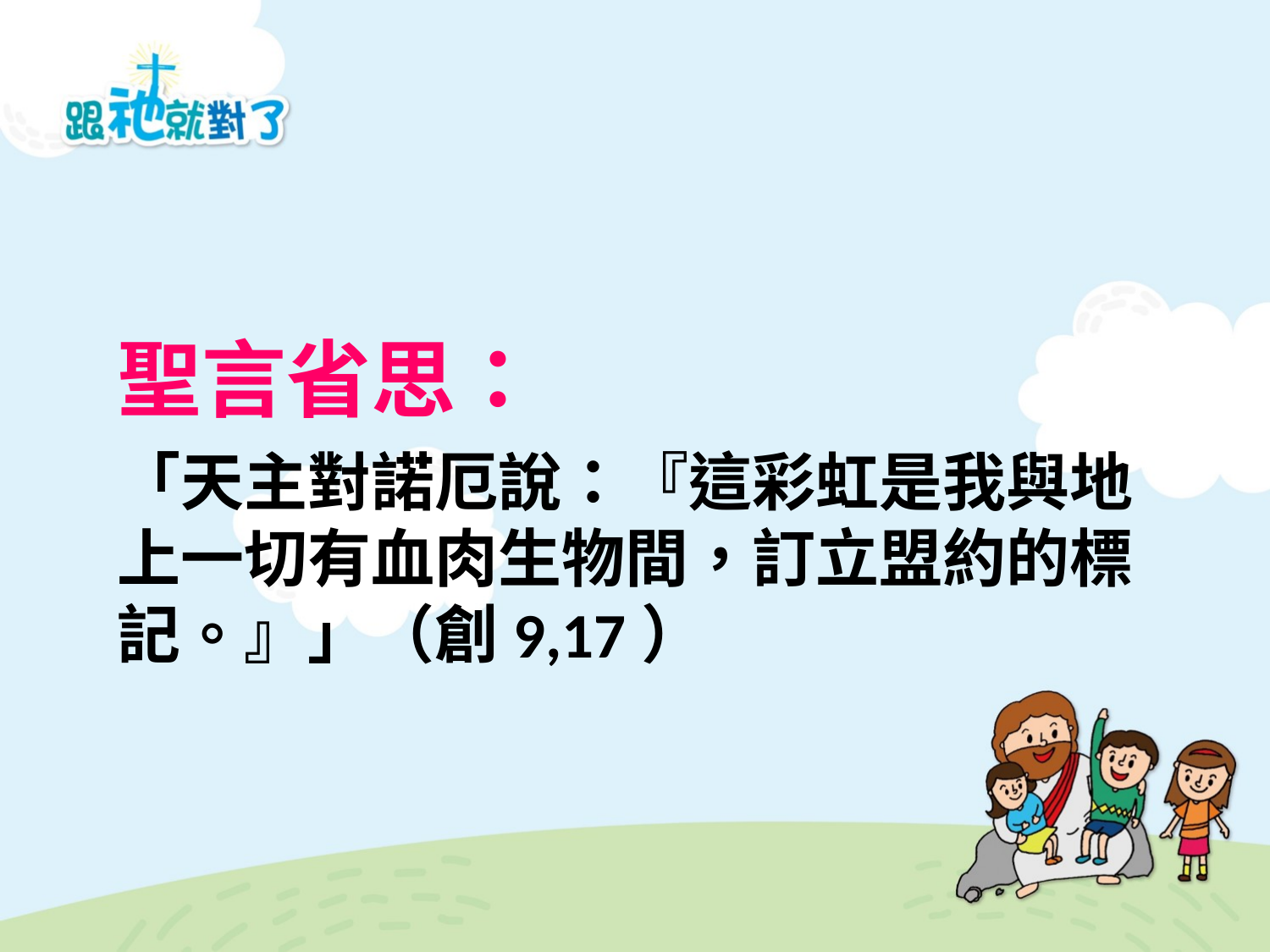

聖言省思：
「天主對諾厄說：『這彩虹是我與地上一切有血肉生物間，訂立盟約的標記。』」（創9,17）